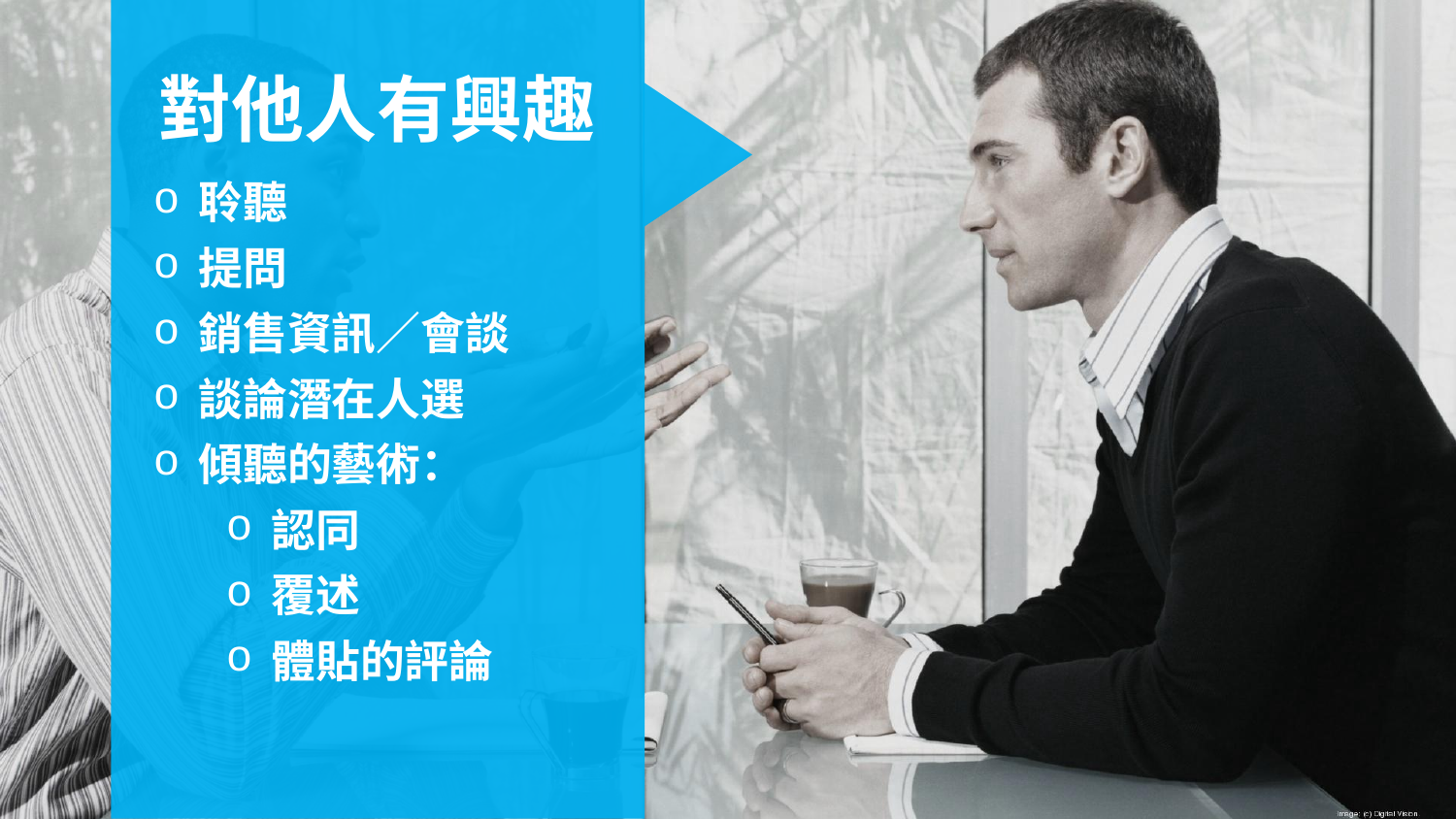

對他人有興趣

聆聽
提問
銷售資訊／會談
談論潛在人選
傾聽的藝術：
認同
覆述
體貼的評論